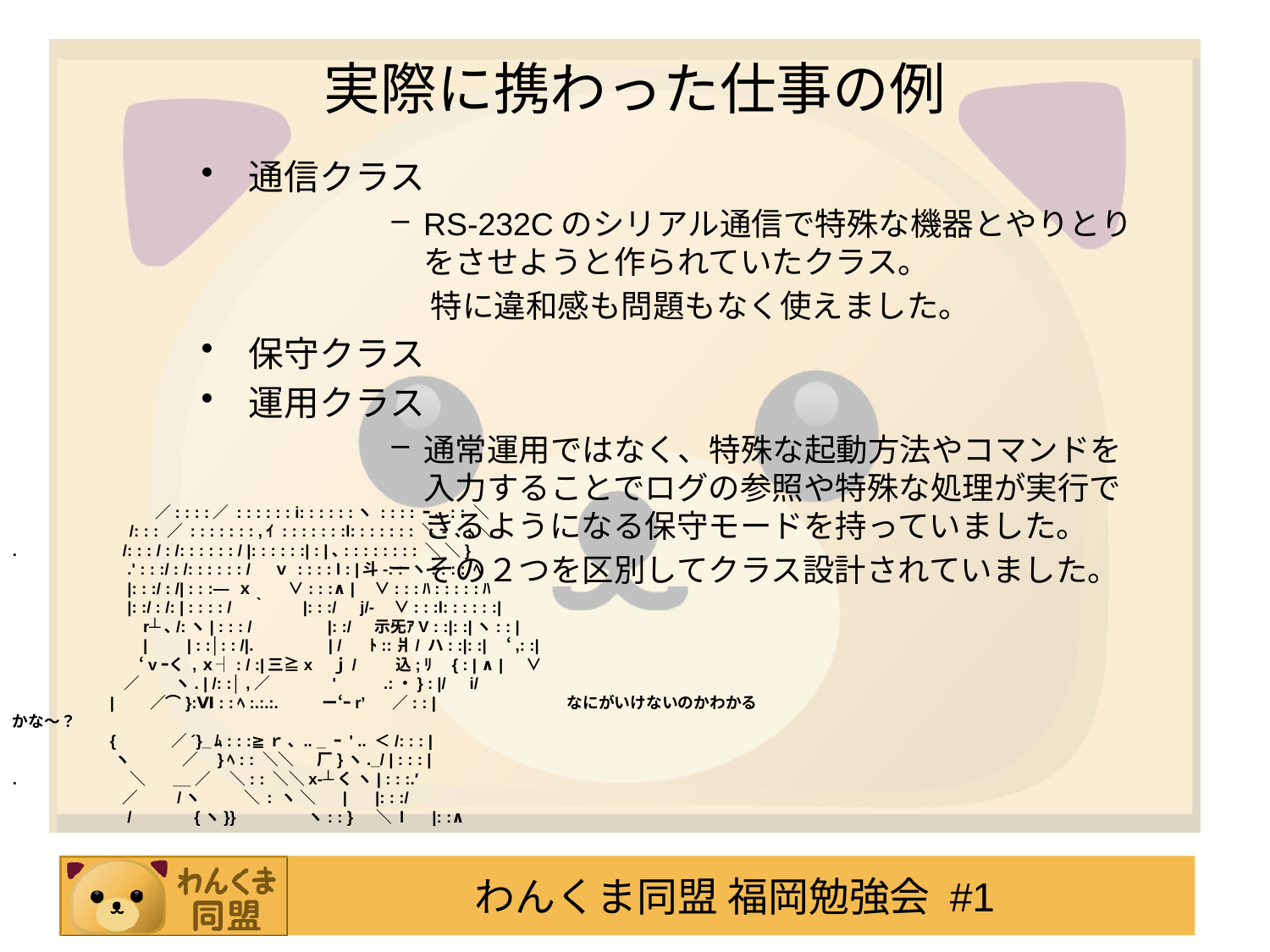

# 実際に携わった仕事の例
通信クラス
RS-232Cのシリアル通信で特殊な機器とやりとりをさせようと作られていたクラス。
　 特に違和感も問題もなく使えました。
保守クラス
運用クラス
通常運用ではなく、特殊な起動方法やコマンドを入力することでログの参照や特殊な処理が実行できるようになる保守モードを持っていました。
その２つを区別してクラス設計されていました。
　　　　　　　　　／: : : :／ : : : : : : i: : : : : :ヽ : : : : ｰ ､ : : ＼
　　 　 　 　 　 /: : : ／ : : : : : : : ,ｲ : : : : : : :l: : : : : : : ＼- ､:＼
. 　 　 　 　　 /: : : / : /: : : : : : / |: : : : : :| : |､: : : : : : : : ＼ ＼}
　　　　　　　.' : : :/ : /: : : : : : /　 ｖ : : : : l : |斗-: : ヽ: : : : ﾍ
　　　　　　　|: : :/ : /| : : :― ｘ　　 ∨: : :∧ |　∨: : :ﾊ: : : : :ﾊ
　　　　　　　|: :/ : /: | : : : : /　｀　　|: : :/　j/-　∨: : :l: : : : : :|
　　　　　　　　r┴､/:ヽ| : : : / 　　　　|: :/　 示旡ｱV : :|: :|ヽ: : |
　　　　　　　　|　　| : :│: : /|.　　　　 | / 　 ﾄ::爿/ ハ: :|: :|　‘,: :|
　　　　　　　　‘vｰく ,ｘ┤: / :|三≧x　ｊ/　　 込;ﾘ　{ : | ∧ |　 ∨
　　　　　　　／　　 ヽ. | /: :│ ,／ 　　 　 ' 　　 .:・} : |/　i/
　 　　 　 　 |　　／⌒}:Ⅵ : :ﾍ:.:.:. 　　 ー‘ｰr’ 　 ／: : |　　　　　　　　なにがいけないのかわかるかな～？
　 　　 　 　 {　　　 ／´}_ﾑ: : :≧ｒ ､ .. _ ｰ ' .. ＜/: : : |
　　　　　 　 ヽ　　　 ／　}ﾍ: : ＼＼ 　 厂}ヽ._/ | : : : |
.　　　 　 　 　 ＼ 　 __／　 ＼: : ＼＼x-┴く ヽ| : : :.′
　　　 　 　 　 ／　　 /ヽ 　 　 ＼ : ヽ ＼ 　 | 　|: : :/
　　　　　　　/　 　　 {ヽ}} 　　　　ヽ: : }　 ＼ l 　|: :∧